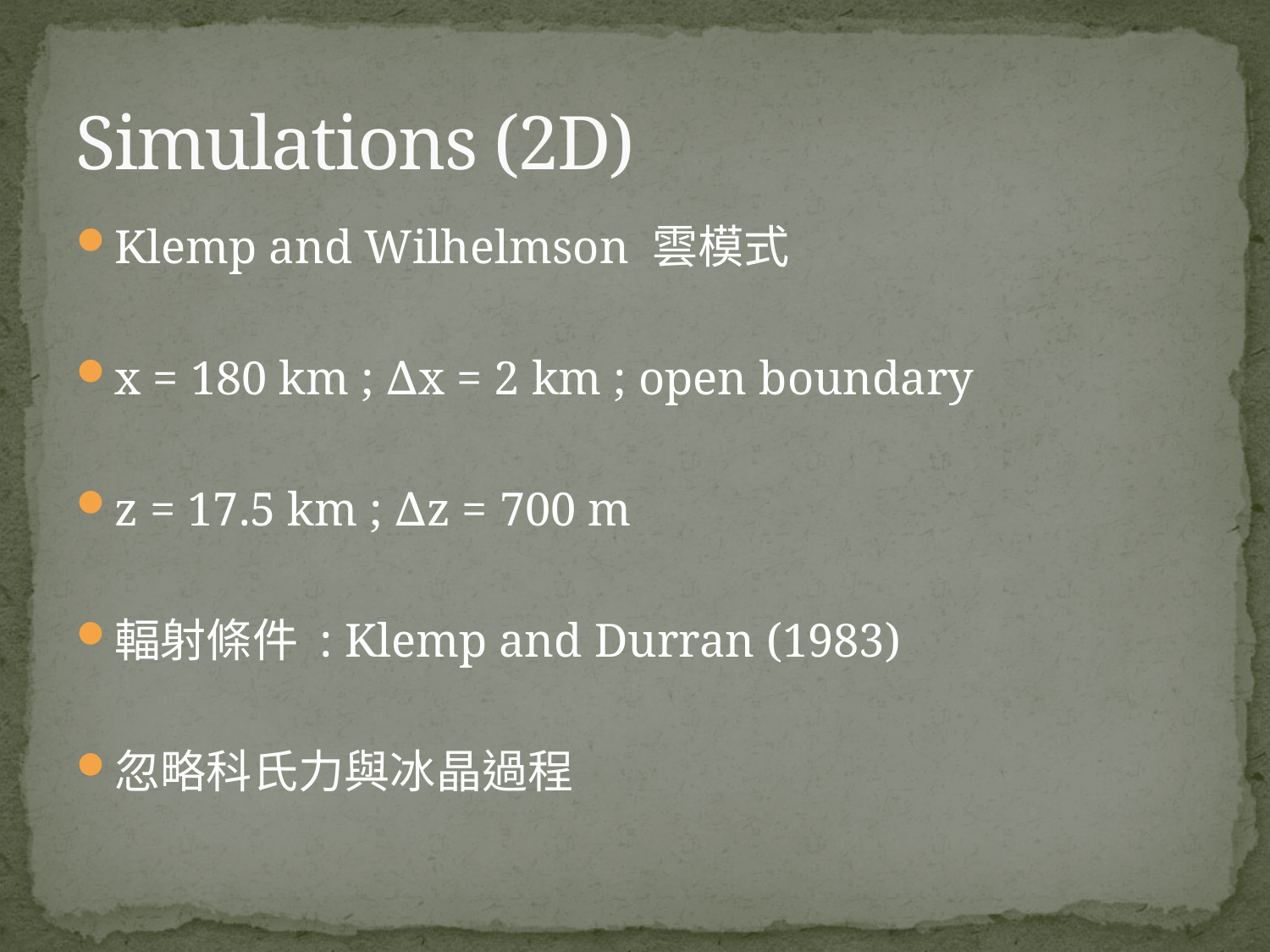

# Simulations (2D)
Klemp and Wilhelmson 雲模式

x = 180 km ; ∆x = 2 km ; open boundary

z = 17.5 km ; ∆z = 700 m

輻射條件 : Klemp and Durran (1983)

忽略科氏力與冰晶過程